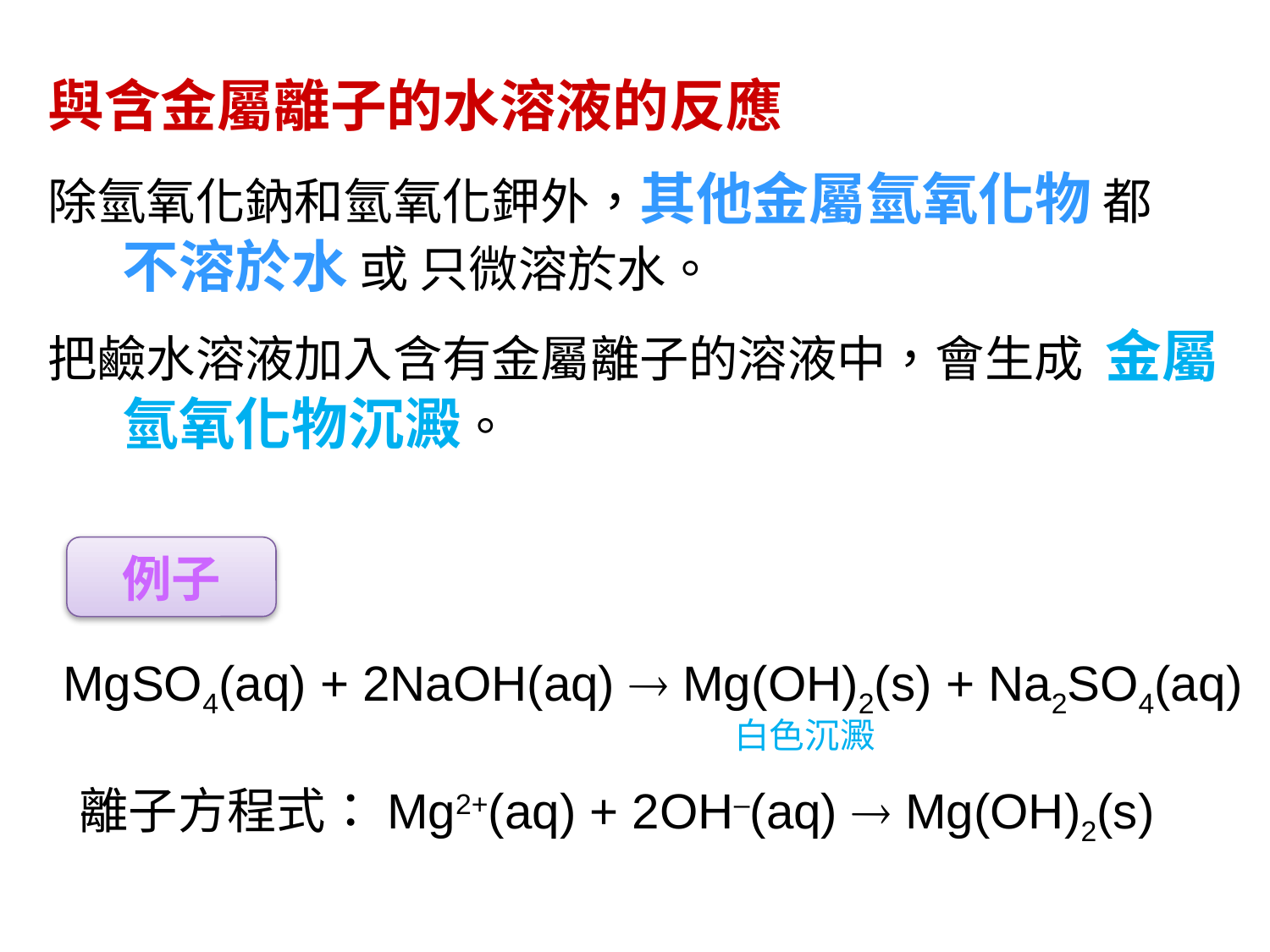

與含金屬離子的水溶液的反應
除氫氧化鈉和氫氧化鉀外，其他金屬氫氧化物 都 不溶於水 或 只微溶於水。
把鹼水溶液加入含有金屬離子的溶液中，會生成  金屬氫氧化物沉澱。
例子
MgSO4(aq) + 2NaOH(aq) → Mg(OH)2(s) + Na2SO4(aq)
白色沉澱
離子方程式：Mg2+(aq) + 2OH–(aq) → Mg(OH)2(s)